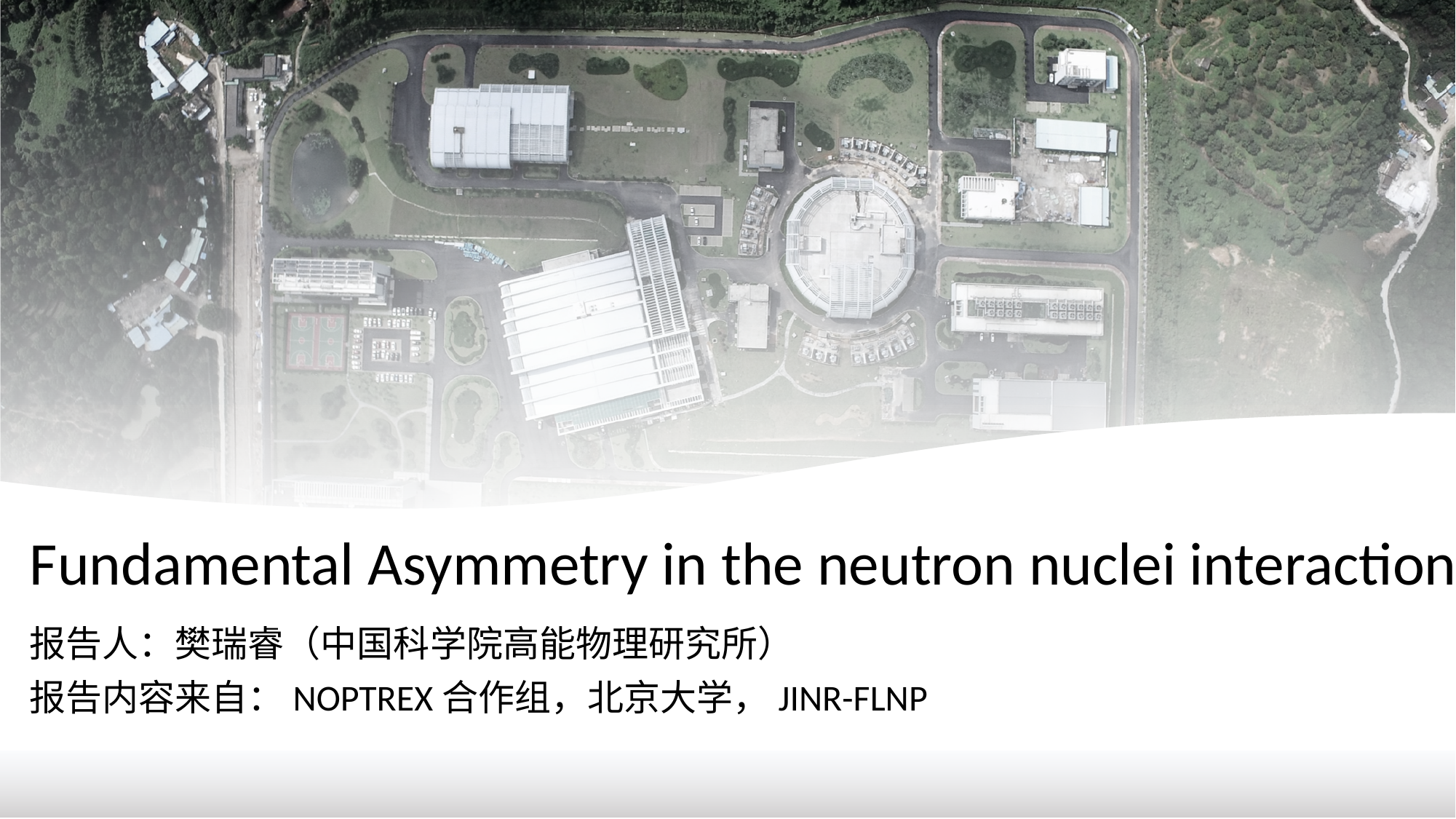

# Fundamental Asymmetry in the neutron nuclei interaction
报告人：樊瑞睿（中国科学院高能物理研究所）
报告内容来自：NOPTREX合作组，北京大学，JINR-FLNP